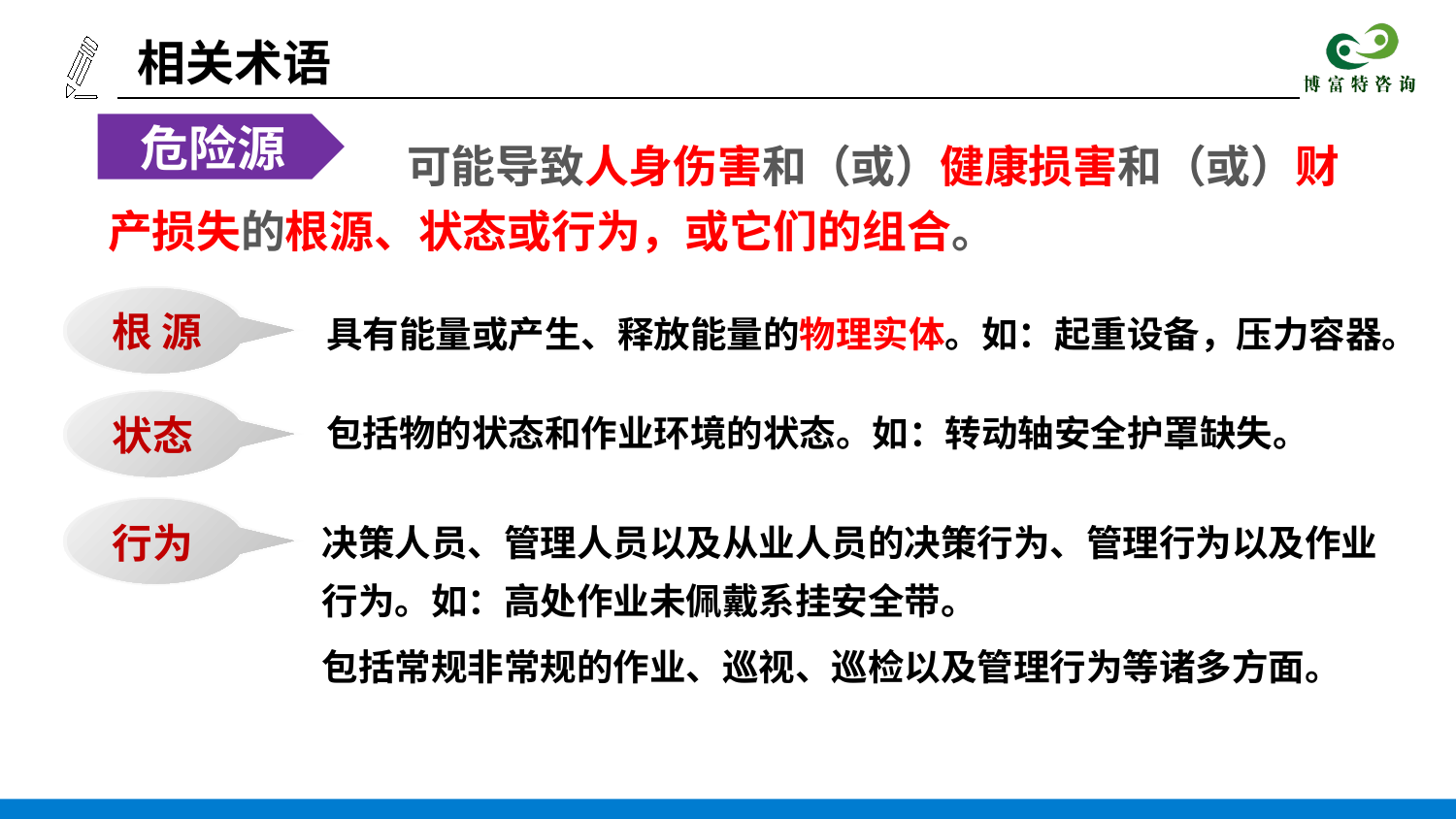

相关术语

危险源
                             可能导致人身伤害和（或）健康损害和（或）财产损失的根源、状态或行为，或它们的组合。

根 源
具有能量或产生、释放能量的物理实体。如：起重设备，压力容器。

状态
包括物的状态和作业环境的状态。如：转动轴安全护罩缺失。

行为
决策人员、管理人员以及从业人员的决策行为、管理行为以及作业行为。如：高处作业未佩戴系挂安全带。
包括常规非常规的作业、巡视、巡检以及管理行为等诸多方面。